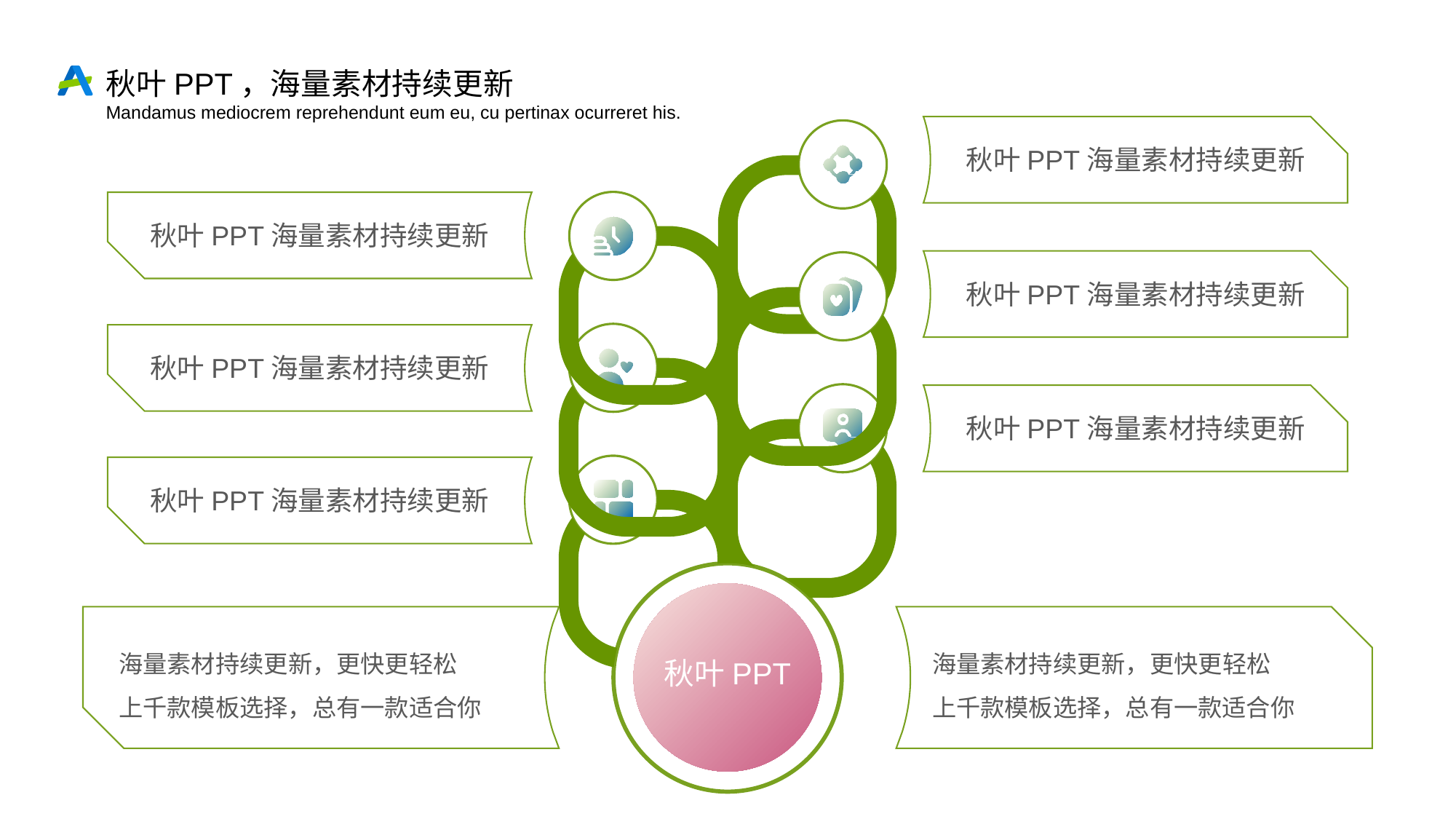

秋叶PPT，海量素材持续更新

Mandamus mediocrem reprehendunt eum eu, cu pertinax ocurreret his.

秋叶PPT海量素材持续更新

秋叶PPT海量素材持续更新

秋叶PPT海量素材持续更新

秋叶PPT海量素材持续更新

秋叶PPT海量素材持续更新

秋叶PPT海量素材持续更新

海量素材持续更新，更快更轻松
上千款模板选择，总有一款适合你
海量素材持续更新，更快更轻松
上千款模板选择，总有一款适合你
秋叶PPT